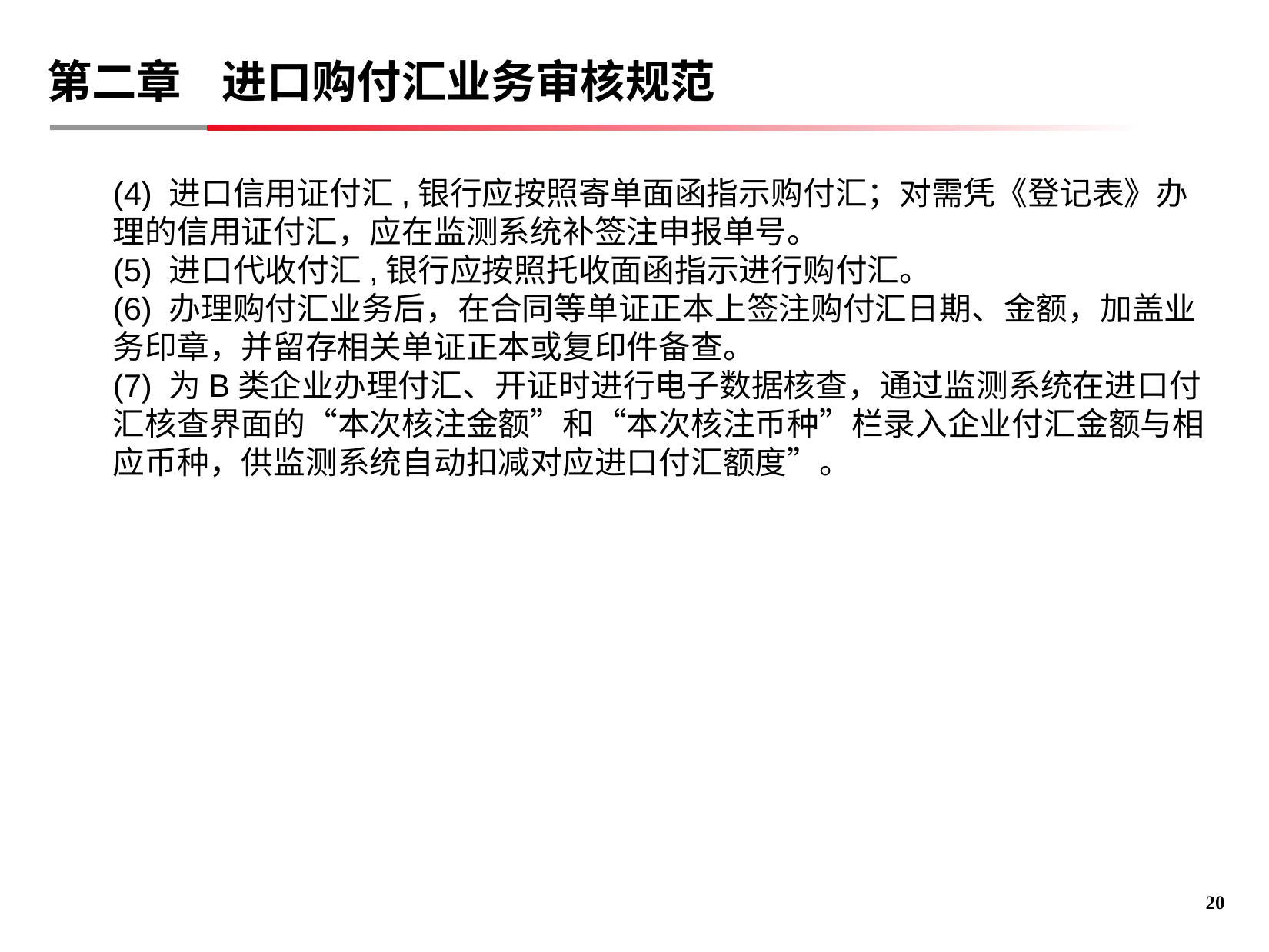

# 第二章    进口购付汇业务审核规范
(4) 进口信用证付汇,银行应按照寄单面函指示购付汇；对需凭《登记表》办理的信用证付汇，应在监测系统补签注申报单号。
(5) 进口代收付汇,银行应按照托收面函指示进行购付汇。
(6) 办理购付汇业务后，在合同等单证正本上签注购付汇日期、金额，加盖业务印章，并留存相关单证正本或复印件备查。
(7) 为B类企业办理付汇、开证时进行电子数据核查，通过监测系统在进口付汇核查界面的“本次核注金额”和“本次核注币种”栏录入企业付汇金额与相应币种，供监测系统自动扣减对应进口付汇额度”。

20